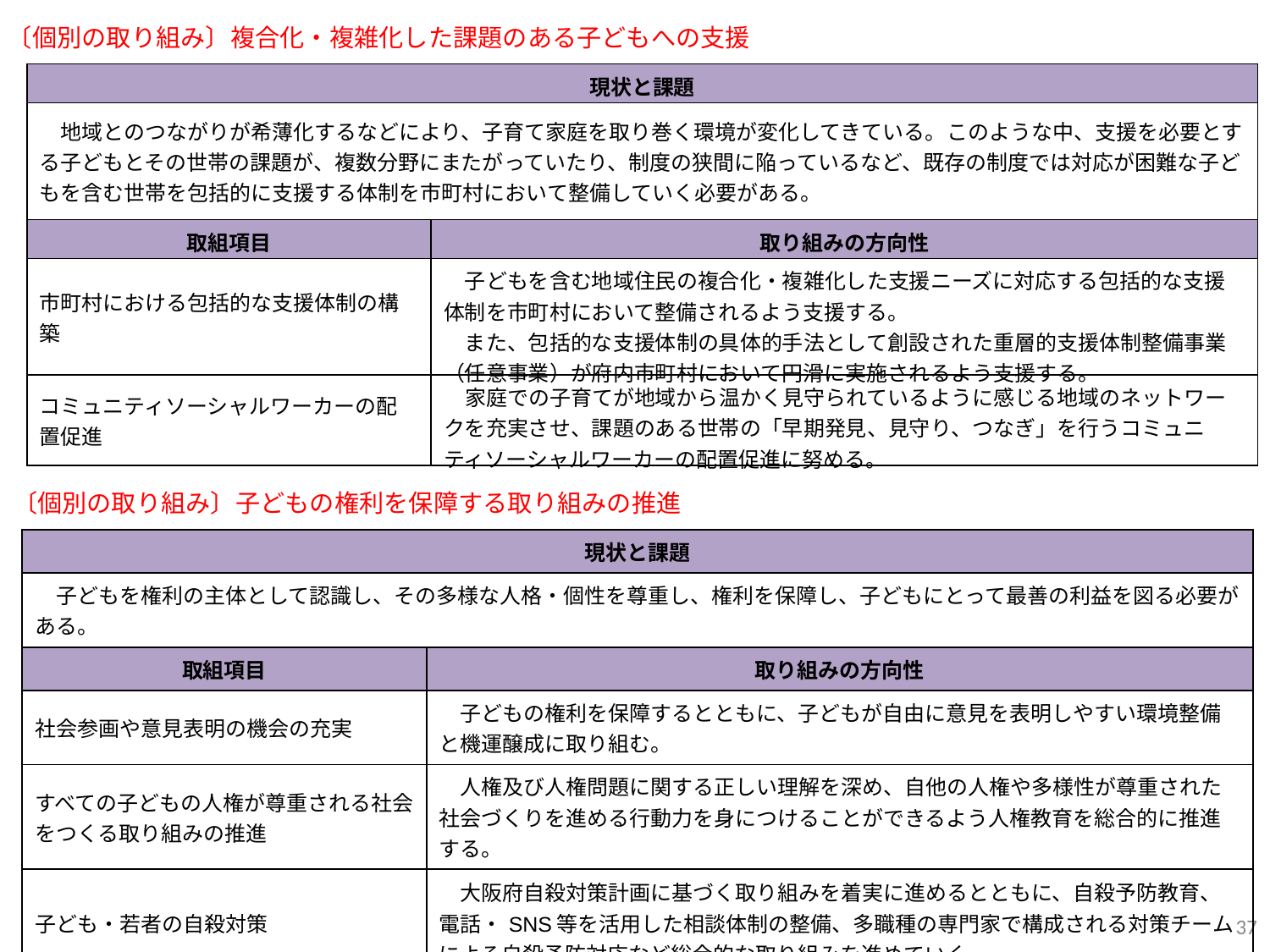

〔個別の取り組み〕複合化・複雑化した課題のある子どもへの支援
| 現状と課題 |  |
| --- | --- |
| 地域とのつながりが希薄化するなどにより、子育て家庭を取り巻く環境が変化してきている。このような中、支援を必要とする子どもとその世帯の課題が、複数分野にまたがっていたり、制度の狭間に陥っているなど、既存の制度では対応が困難な子どもを含む世帯を包括的に支援する体制を市町村において整備していく必要がある。 |  |
| 取組項目 | 取り組みの方向性 |
| 市町村における包括的な支援体制の構築 | 子どもを含む地域住民の複合化・複雑化した支援ニーズに対応する包括的な支援体制を市町村において整備されるよう支援する。 　また、包括的な支援体制の具体的手法として創設された重層的支援体制整備事業（任意事業）が府内市町村において円滑に実施されるよう支援する。 |
| コミュニティソーシャルワーカーの配置促進 | 家庭での子育てが地域から温かく見守られているように感じる地域のネットワークを充実させ、課題のある世帯の「早期発見、見守り、つなぎ」を行うコミュニティソーシャルワーカーの配置促進に努める。 |
〔個別の取り組み〕子どもの権利を保障する取り組みの推進
| 現状と課題 |  |
| --- | --- |
| 子どもを権利の主体として認識し、その多様な人格・個性を尊重し、権利を保障し、子どもにとって最善の利益を図る必要がある。 |  |
| 取組項目 | 取り組みの方向性 |
| 社会参画や意見表明の機会の充実 | 子どもの権利を保障するとともに、子どもが自由に意見を表明しやすい環境整備と機運醸成に取り組む。 |
| すべての子どもの人権が尊重される社会をつくる取り組みの推進 | 人権及び人権問題に関する正しい理解を深め、自他の人権や多様性が尊重された社会づくりを進める行動力を身につけることができるよう人権教育を総合的に推進する。 |
| 子ども・若者の自殺対策 | 大阪府自殺対策計画に基づく取り組みを着実に進めるとともに、自殺予防教育、電話・SNS等を活用した相談体制の整備、多職種の専門家で構成される対策チームによる自殺予防対応など総合的な取り組みを進めていく。 |
37